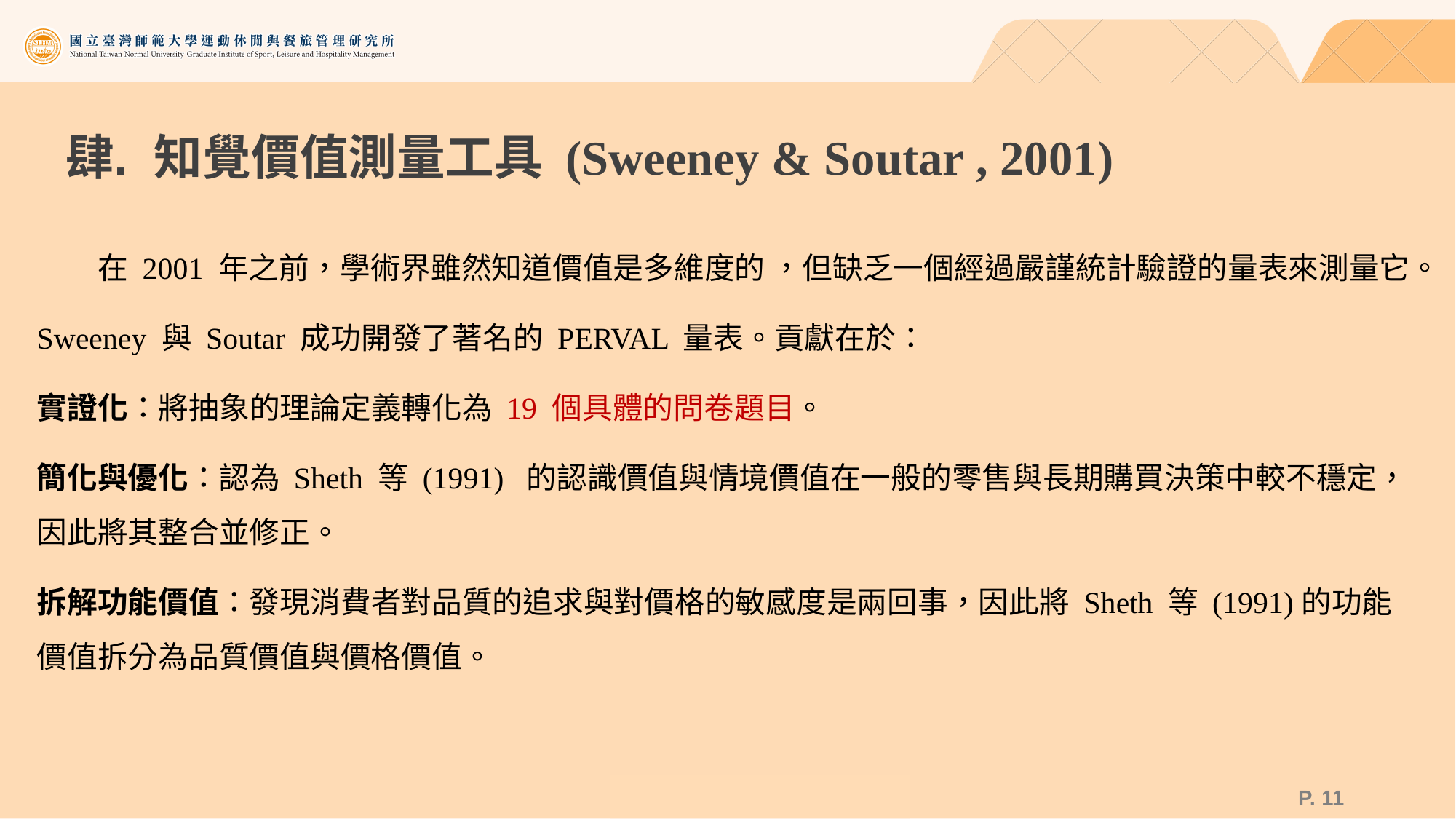

# 知覺價值測量工具 (Sweeney & Soutar , 2001)
        在 2001 年之前，學術界雖然知道價值是多維度的 ，但缺乏一個經過嚴謹統計驗證的量表來測量它。
Sweeney 與 Soutar 成功開發了著名的 PERVAL 量表。貢獻在於：
實證化：將抽象的理論定義轉化為 19 個具體的問卷題目。
簡化與優化：認為 Sheth 等 (1991)  的認識價值與情境價值在一般的零售與長期購買決策中較不穩定，因此將其整合並修正。
拆解功能價值：發現消費者對品質的追求與對價格的敏感度是兩回事，因此將 Sheth 等 (1991)的功能價值拆分為品質價值與價格價值。

P. 11